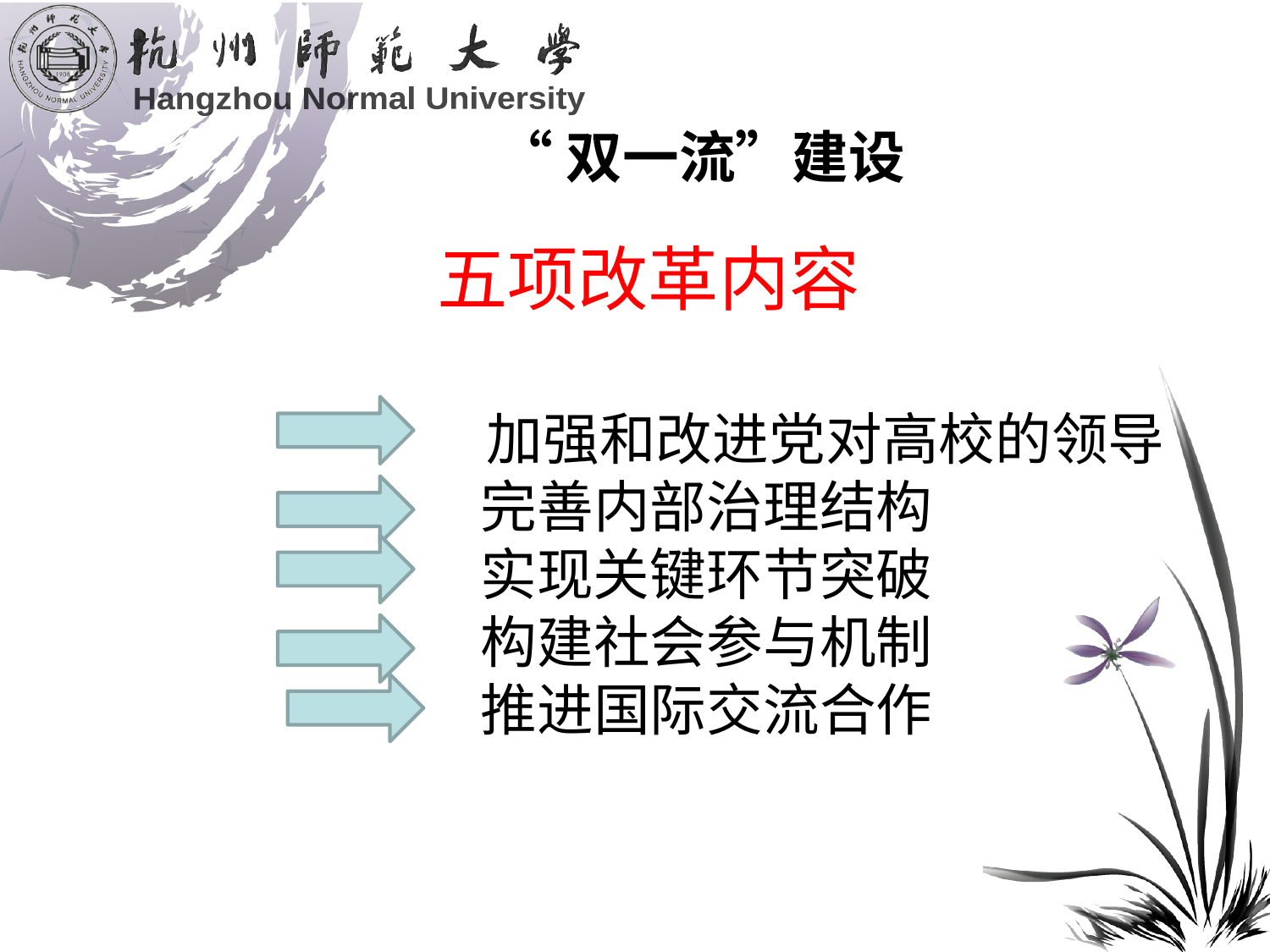

# “双一流”建设
　　　　　　五项改革内容

　　　　　　　加强和改进党对高校的领导
　　　　　　完善内部治理结构
　　　　　　实现关键环节突破
　　　　　　构建社会参与机制
　　　　　　推进国际交流合作